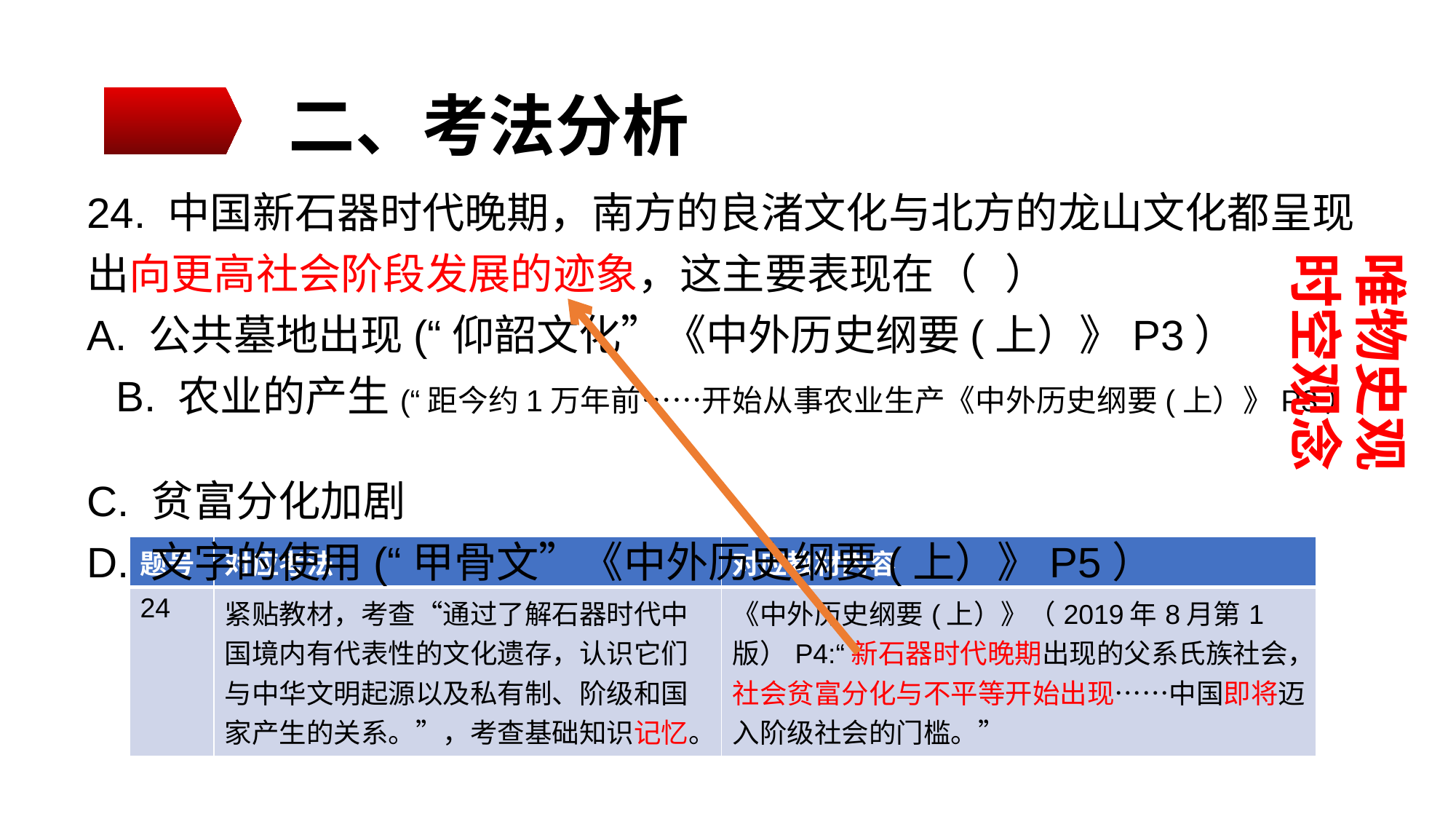

二、考法分析
24. 中国新石器时代晚期，南方的良渚文化与北方的龙山文化都呈现出向更高社会阶段发展的迹象，这主要表现在（   ）
A. 公共墓地出现(“仰韶文化”《中外历史纲要(上）》P3）	              B. 农业的产生(“距今约1万年前……开始从事农业生产《中外历史纲要(上）》P3）
C. 贫富分化加剧
D. 文字的使用(“甲骨文”《中外历史纲要(上）》P5）
唯物史观
时空观念
| 题号 | 对应考法 | 对应教材内容 |
| --- | --- | --- |
| 24 | 紧贴教材，考查“通过了解石器时代中国境内有代表性的文化遗存，认识它们与中华文明起源以及私有制、阶级和国家产生的关系。”，考查基础知识记忆。 | 《中外历史纲要(上）》（2019年8月第1版）P4:“新石器时代晚期出现的父系氏族社会，社会贫富分化与不平等开始出现……中国即将迈入阶级社会的门槛。” |